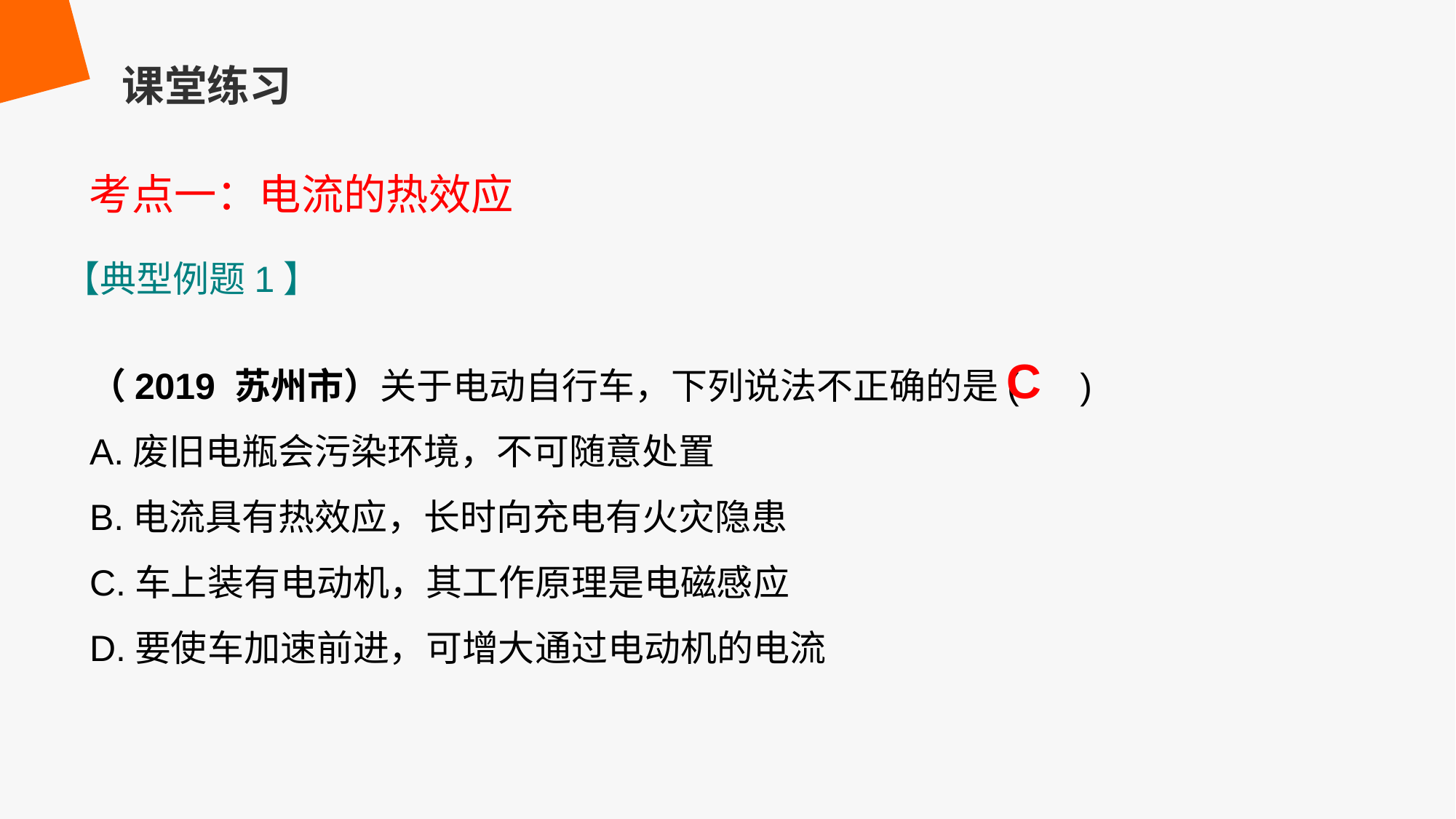

课堂练习
考点一：电流的热效应
【典型例题1】
（2019 苏州市）关于电动自行车，下列说法不正确的是(      )
A.废旧电瓶会污染环境，不可随意处置
B.电流具有热效应，长时向充电有火灾隐患
C.车上装有电动机，其工作原理是电磁感应
D.要使车加速前进，可增大通过电动机的电流
C